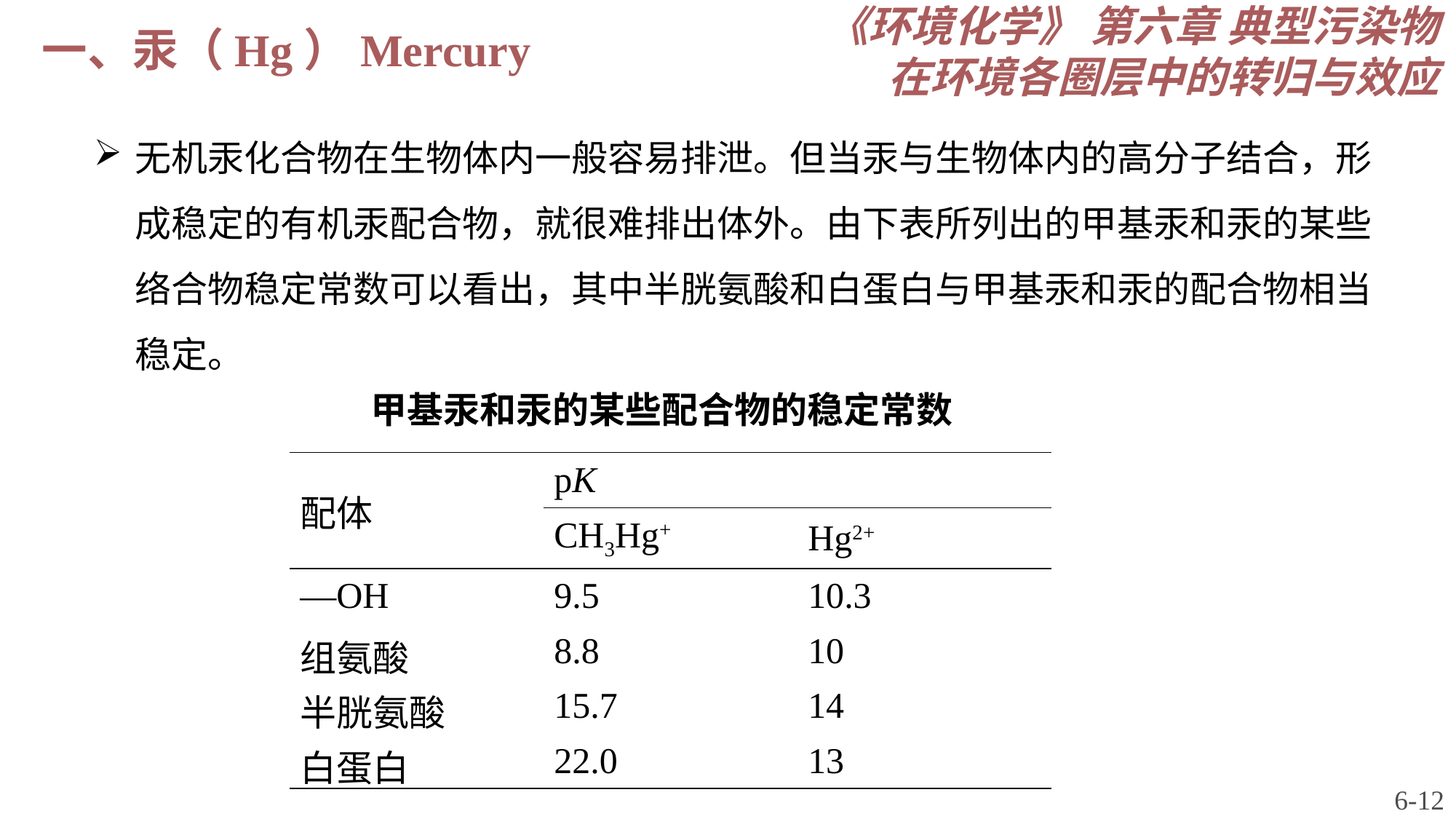

《环境化学》 第六章 典型污染物在环境各圈层中的转归与效应
一、汞（Hg）Mercury
无机汞化合物在生物体内一般容易排泄。但当汞与生物体内的高分子结合，形成稳定的有机汞配合物，就很难排出体外。由下表所列出的甲基汞和汞的某些络合物稳定常数可以看出，其中半胱氨酸和白蛋白与甲基汞和汞的配合物相当稳定。
甲基汞和汞的某些配合物的稳定常数
| 配体 | pK |  |
| --- | --- | --- |
|  | CH3Hg+ | Hg2+ |
| —OH | 9.5 | 10.3 |
| 组氨酸 | 8.8 | 10 |
| 半胱氨酸 | 15.7 | 14 |
| 白蛋白 | 22.0 | 13 |
6-12